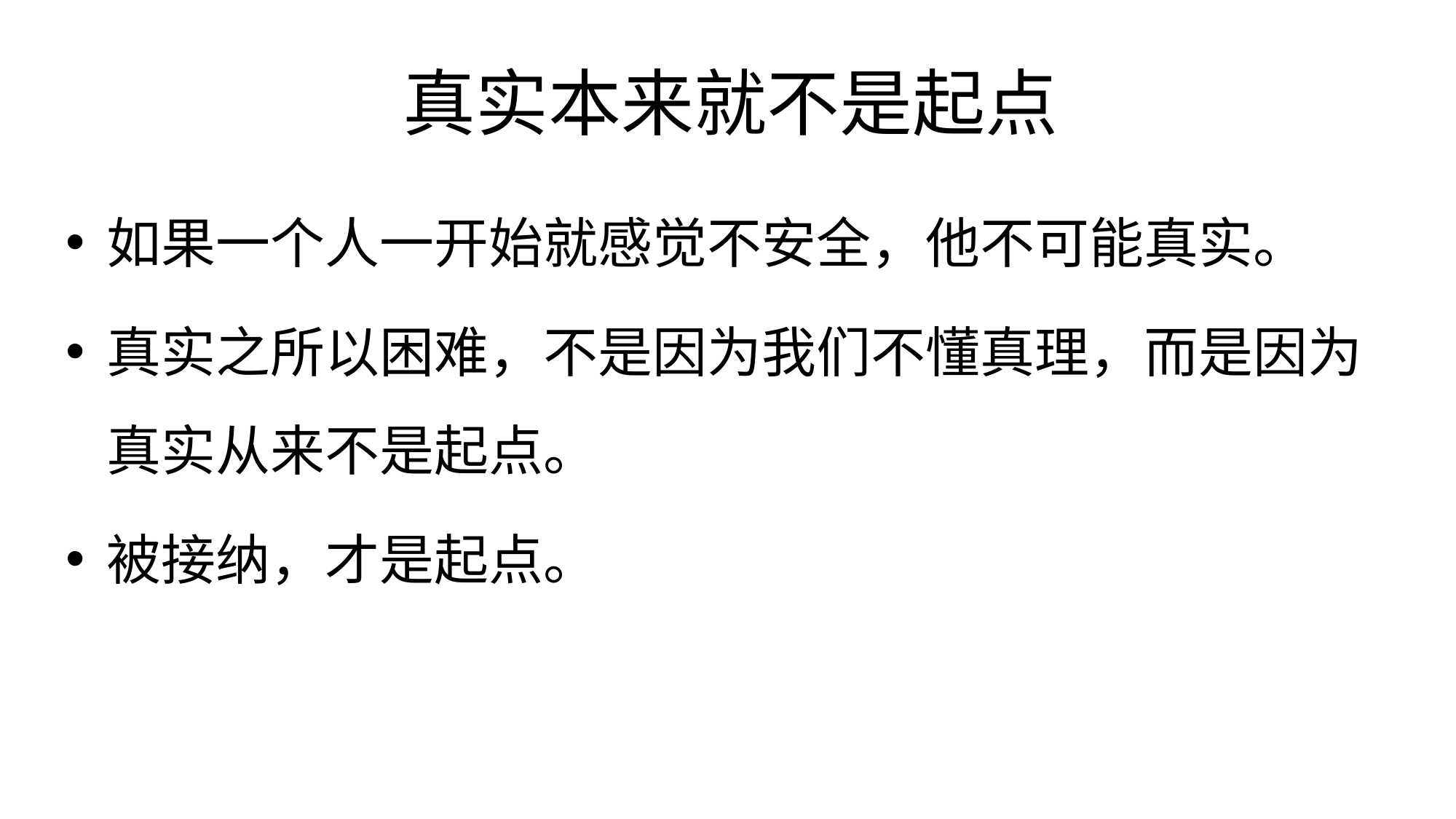

# 真实本来就不是起点
如果一个人一开始就感觉不安全，他不可能真实。
真实之所以困难，不是因为我们不懂真理，而是因为真实从来不是起点。
被接纳，才是起点。
5